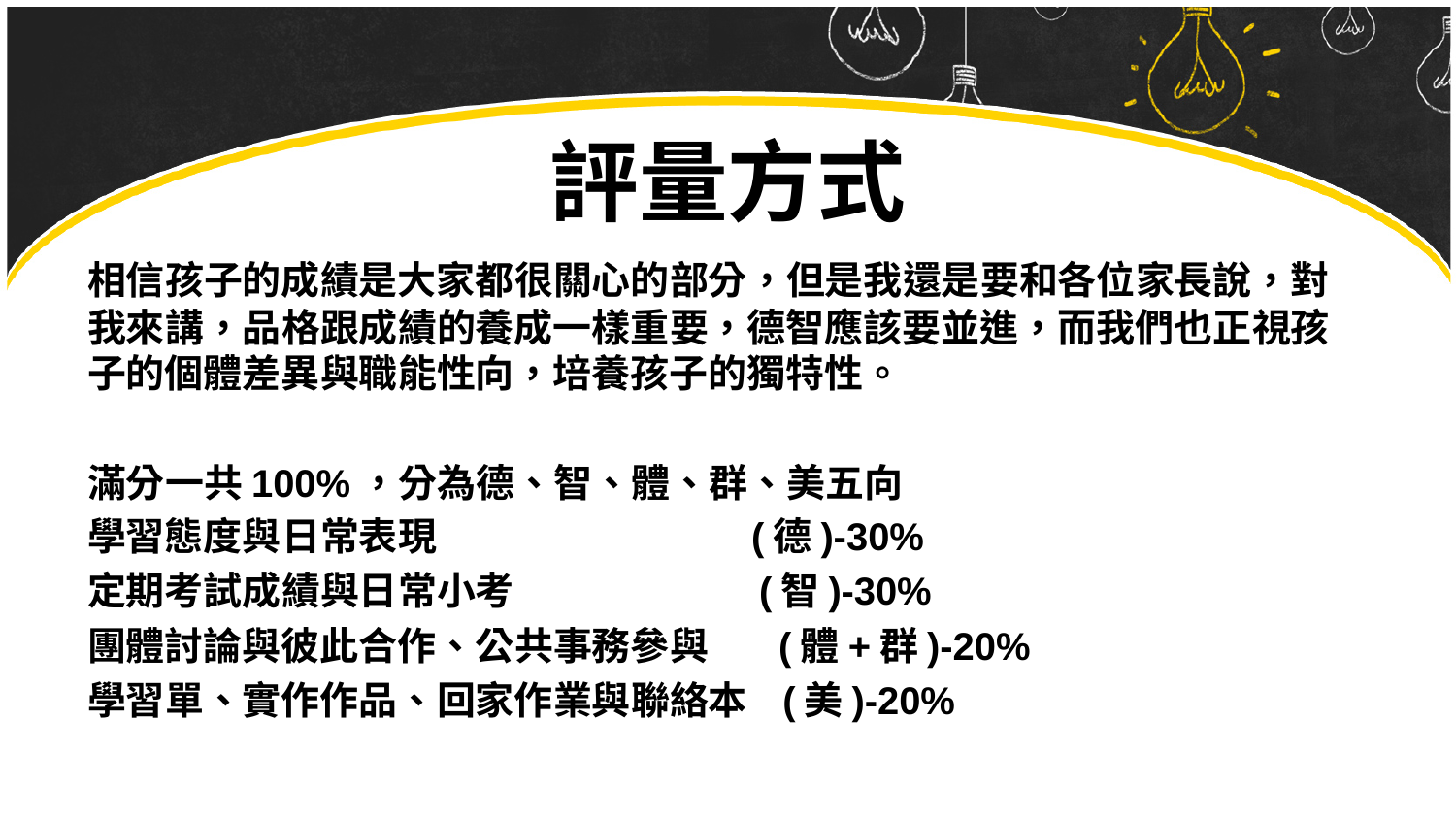

# 評量方式
相信孩子的成績是大家都很關心的部分，但是我還是要和各位家長說，對我來講，品格跟成績的養成一樣重要，德智應該要並進，而我們也正視孩子的個體差異與職能性向，培養孩子的獨特性。

滿分一共100%，分為德、智、體、群、美五向
學習態度與日常表現                                   (德)-30%
定期考試成績與日常小考                           (智)-30%
團體討論與彼此合作、公共事務參與       (體+群)-20%
學習單、實作作品、回家作業與聯絡本   (美)-20%